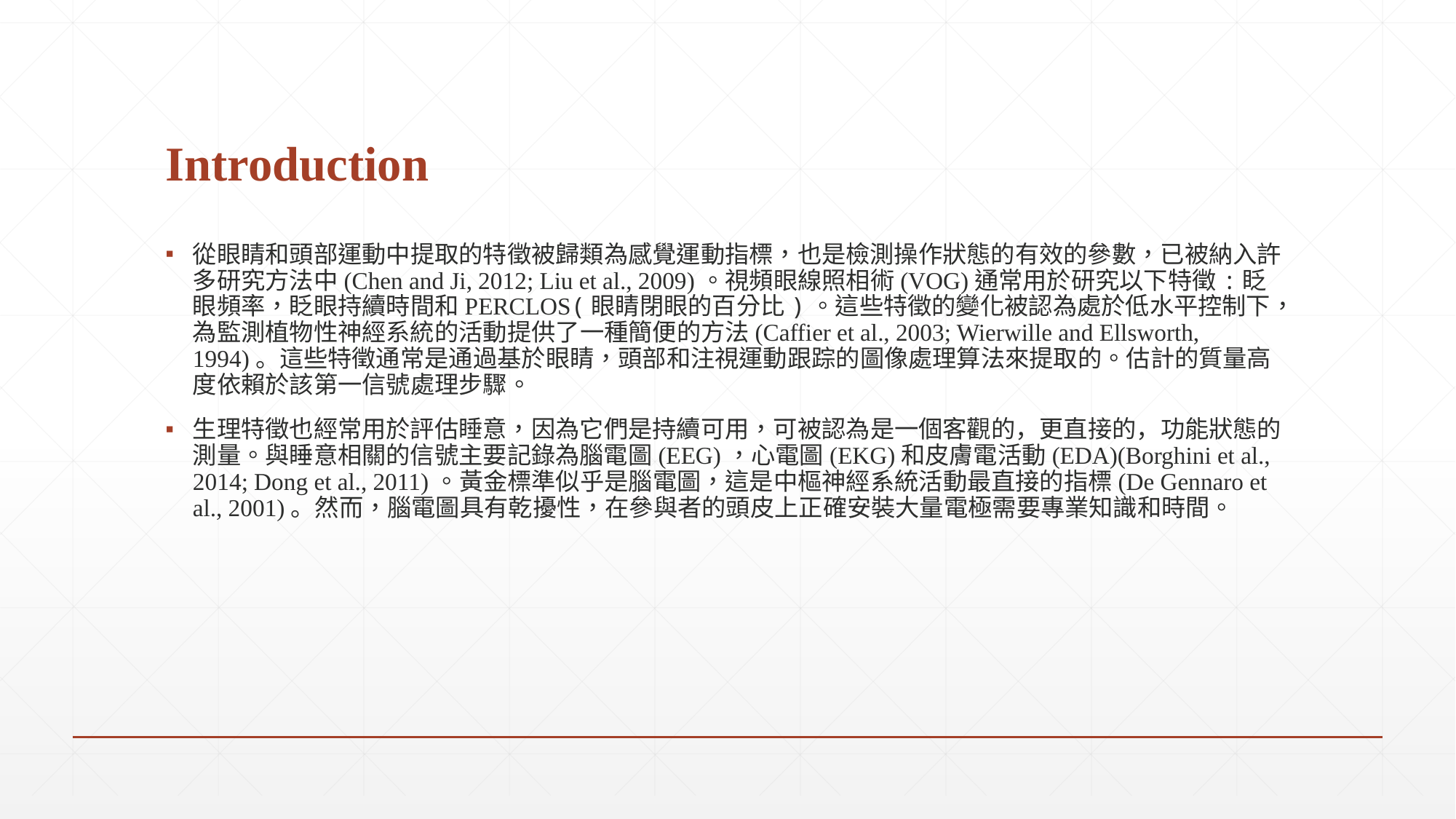

# Introduction
從眼睛和頭部運動中提取的特徵被歸類為感覺運動指標，也是檢測操作狀態的有效的參數，已被納入許多研究方法中(Chen and Ji, 2012; Liu et al., 2009)。視頻眼線照相術(VOG)通常用於研究以下特徵:眨眼頻率，眨眼持續時間和PERCLOS(眼睛閉眼的百分比)。這些特徵的變化被認為處於低水平控制下，為監測植物性神經系統的活動提供了一種簡便的方法(Caffier et al., 2003; Wierwille and Ellsworth, 1994)。這些特徵通常是通過基於眼睛，頭部和注視運動跟踪的圖像處理算法來提取的。估計的質量高度依賴於該第一信號處理步驟。
生理特徵也經常用於評估睡意，因為它們是持續可用，可被認為是一個客觀的，更直接的，功能狀態的測量。與睡意相關的信號主要記錄為腦電圖(EEG)，心電圖(EKG)和皮膚電活動(EDA)(Borghini et al., 2014; Dong et al., 2011)。黃金標準似乎是腦電圖，這是中樞神經系統活動最直接的指標(De Gennaro et al., 2001)。然而，腦電圖具有乾擾性，在參與者的頭皮上正確安裝大量電極需要專業知識和時間。